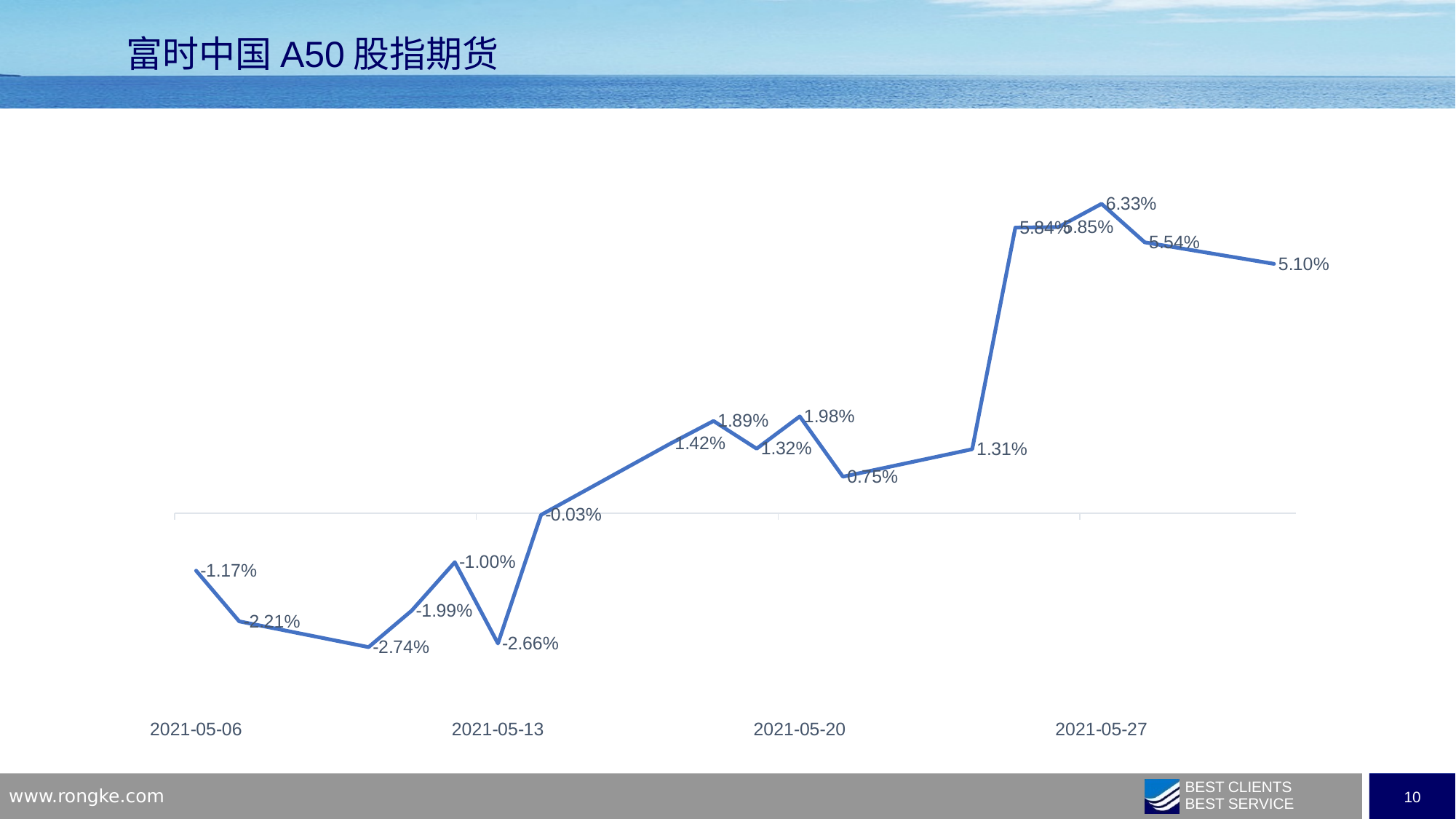

# 富时中国A50股指期货

### Chart

| Category |  |
|---|---|
| 44322 | -0.011749725068009531 |
| 44323 | -0.022110320078717383 |
| 44326 | -0.027377438212652705 |
| 44327 | -0.019910864154656482 |
| 44328 | -0.010013312496382487 |
| 44329 | -0.026624992764947564 |
| 44330 | -0.0003472825143253644 |
| 44333 | 0.014238583087341494 |
| 44334 | 0.018869016611680278 |
| 44335 | 0.013196735544365401 |
| 44336 | 0.01979510331654799 |
| 44337 | 0.0074665740579962225 |
| 44340 | 0.013080974706256798 |
| 44341 | 0.05840134282572196 |
| 44342 | 0.05851710366383056 |
| 44343 | 0.06326329802627773 |
| 44344 | 0.05539156103490184 |
| 44347 | 0.05099264918678004 |